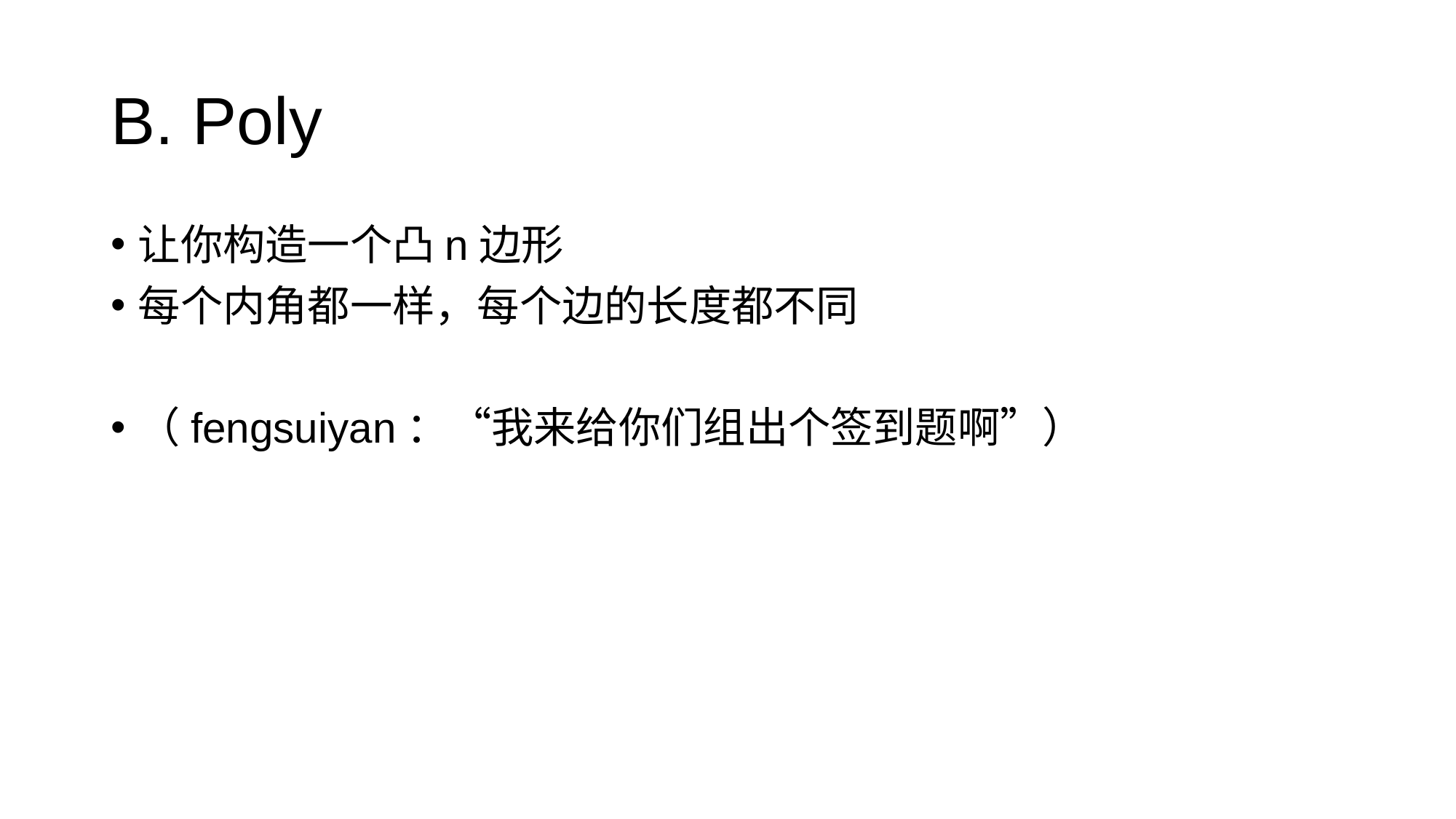

# B. Poly
让你构造一个凸n边形
每个内角都一样，每个边的长度都不同

（fengsuiyan：“我来给你们组出个签到题啊”）